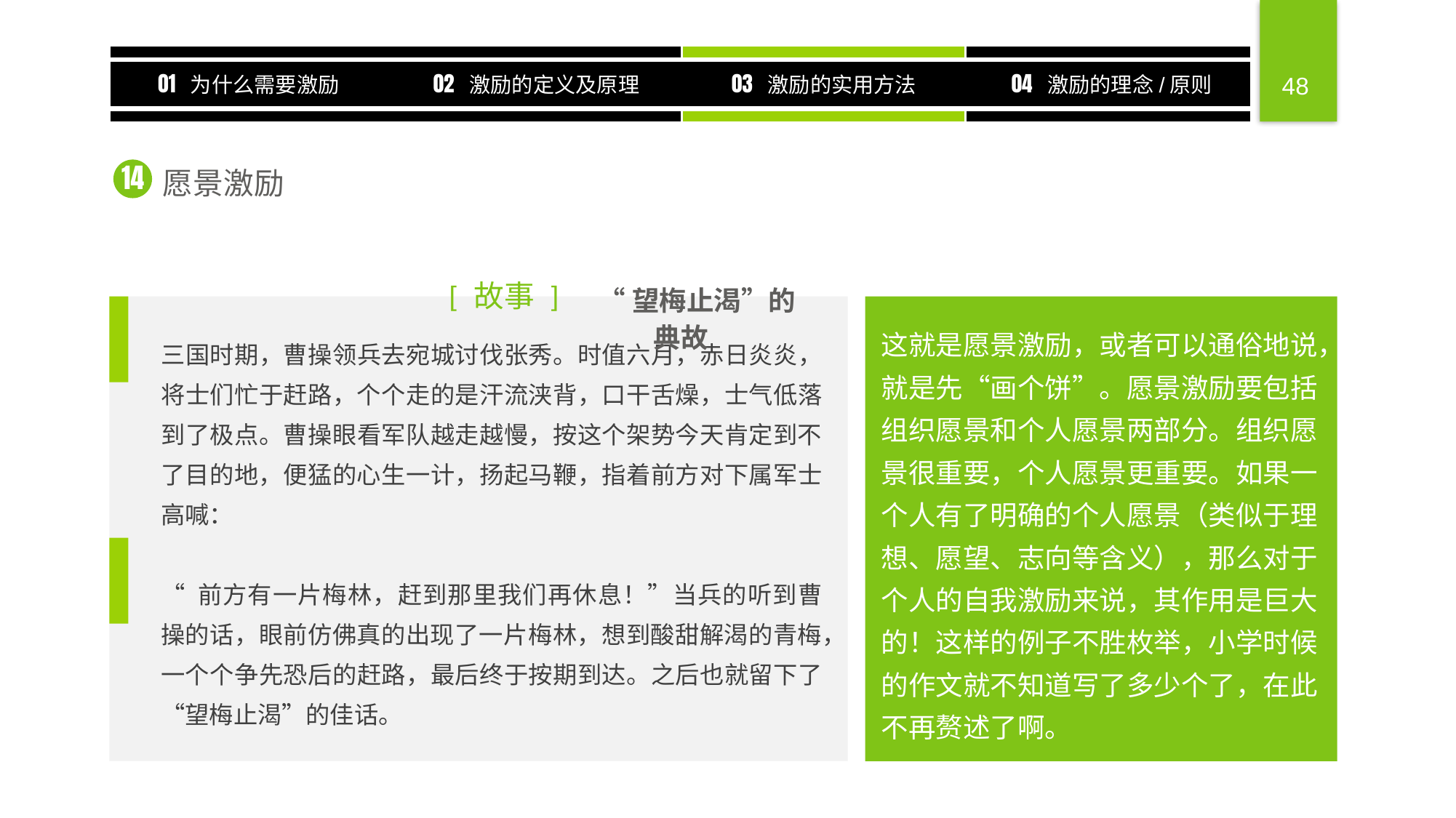

愿景激励
14

故事
[
]
“望梅止渴”的典故
三国时期，曹操领兵去宛城讨伐张秀。时值六月，赤日炎炎，将士们忙于赶路，个个走的是汗流浃背，口干舌燥，士气低落到了极点。曹操眼看军队越走越慢，按这个架势今天肯定到不了目的地，便猛的心生一计，扬起马鞭，指着前方对下属军士高喊：

“ 前方有一片梅林，赶到那里我们再休息！”当兵的听到曹操的话，眼前仿佛真的出现了一片梅林，想到酸甜解渴的青梅，一个个争先恐后的赶路，最后终于按期到达。之后也就留下了“望梅止渴”的佳话。

这就是愿景激励，或者可以通俗地说，就是先“画个饼”。愿景激励要包括组织愿景和个人愿景两部分。组织愿景很重要，个人愿景更重要。如果一个人有了明确的个人愿景（类似于理想、愿望、志向等含义），那么对于个人的自我激励来说，其作用是巨大的！这样的例子不胜枚举，小学时候的作文就不知道写了多少个了，在此不再赘述了啊。